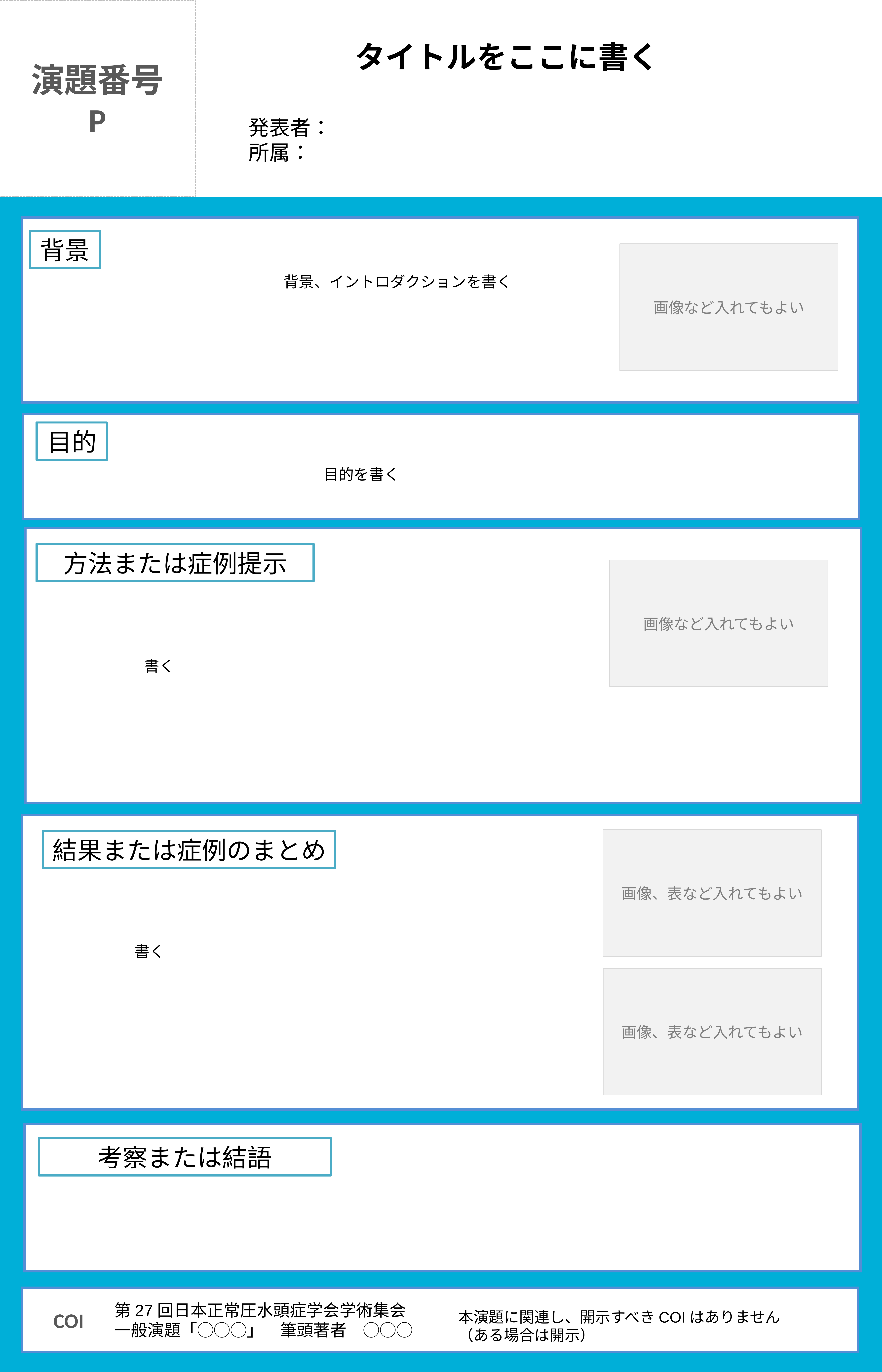

演題番号
P
タイトルをここに書く
発表者：
所属：

背景
はじめに…
画像など入れてもよい
背景、イントロダクションを書く

目的
目的を書く

方法または症例提示
画像など入れてもよい
書く

画像、表など入れてもよい
結果または症例のまとめ
書く
画像、表など入れてもよい

考察または結語

第27回日本正常圧水頭症学会学術集会
一般演題「◯◯◯」　筆頭著者　◯◯◯
COI
本演題に関連し、開示すべきCOIはありません　（ある場合は開示）